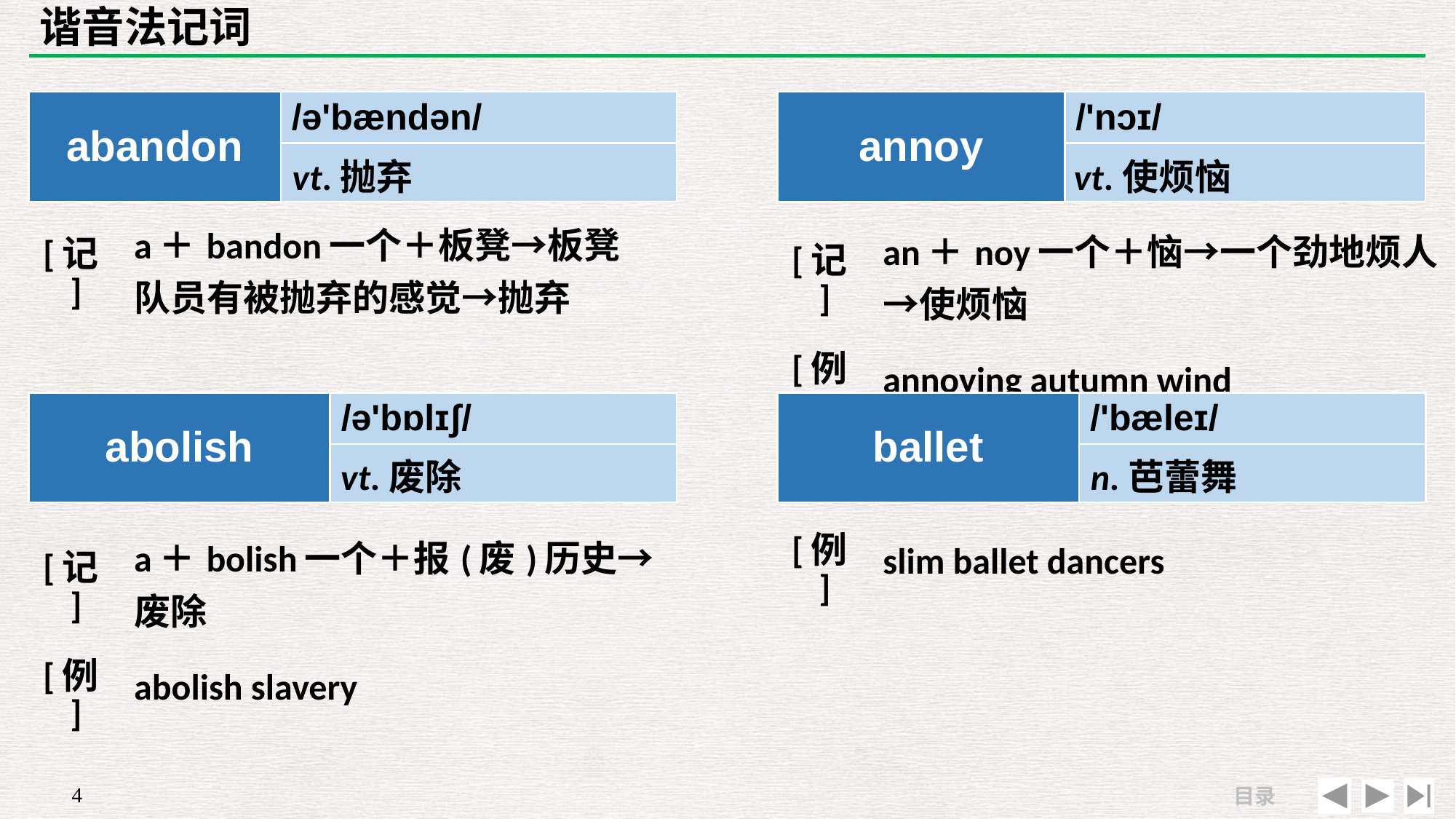

# 谐音法记词

| abandon | /ə'bændən/ |
| --- | --- |
|  |  |
| annoy | /'nɔɪ/ |
| --- | --- |
|  |  |
vt.抛弃
vt.使烦恼
|  |  |
| --- | --- |
| [记] | a＋bandon一个＋板凳→板凳 队员有被抛弃的感觉→抛弃 |
| [记] | an＋noy一个＋恼→一个劲地烦人→使烦恼 |
| --- | --- |
| [例] | annoying autumn wind |
| abolish | /ə'bɒlɪʃ/ |
| --- | --- |
|  |  |
| ballet | /'bæleɪ/ |
| --- | --- |
|  |  |
vt.废除
n.芭蕾舞
|  |  |
| --- | --- |
| [例] | slim ballet dancers |
| [记] | a＋bolish一个＋报(废)历史→废除 |
| --- | --- |
| [例] | abolish slavery |